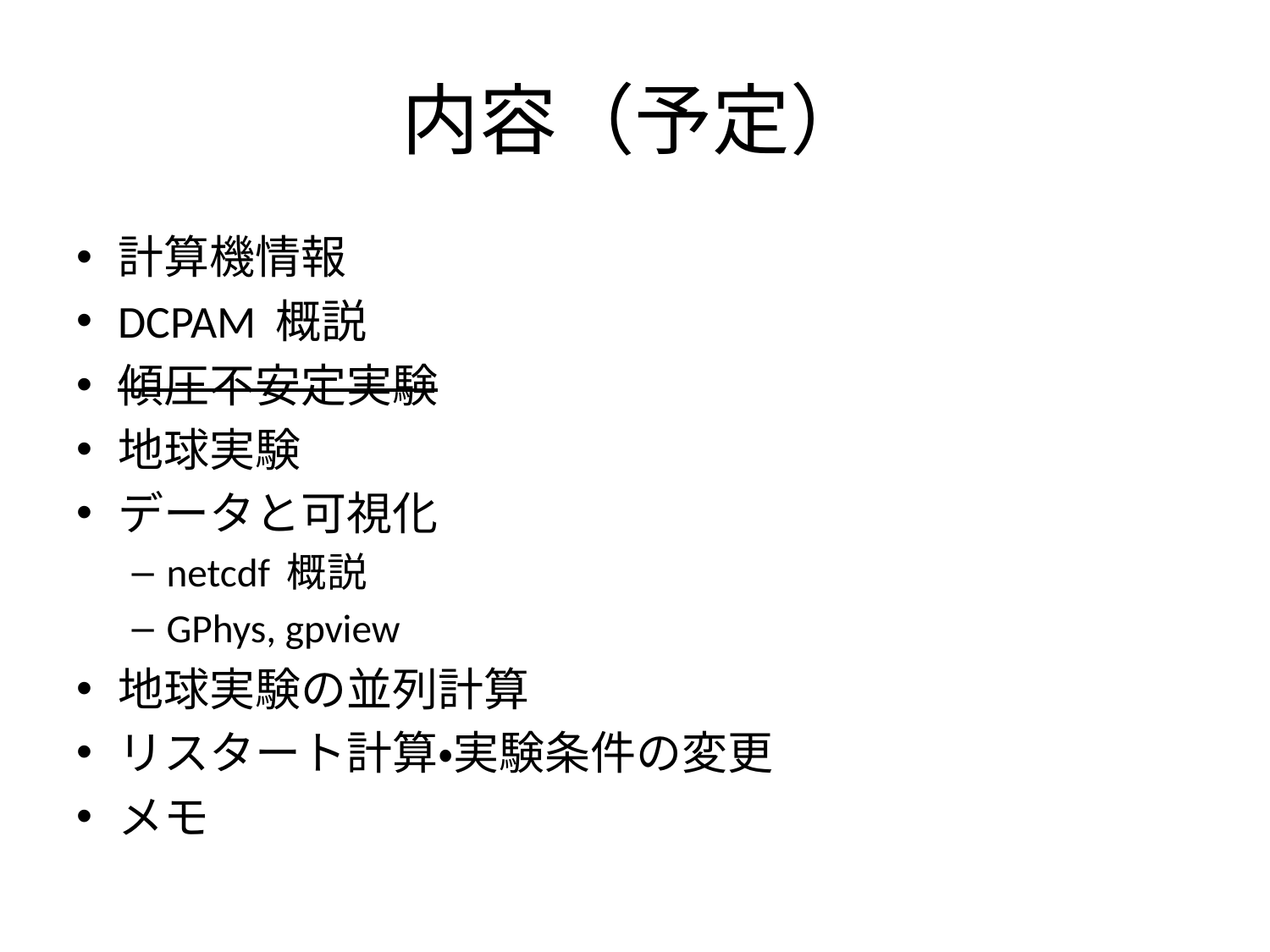

# 内容（予定）
計算機情報
DCPAM 概説
傾圧不安定実験
地球実験
データと可視化
netcdf 概説
GPhys, gpview
地球実験の並列計算
リスタート計算・実験条件の変更
メモ